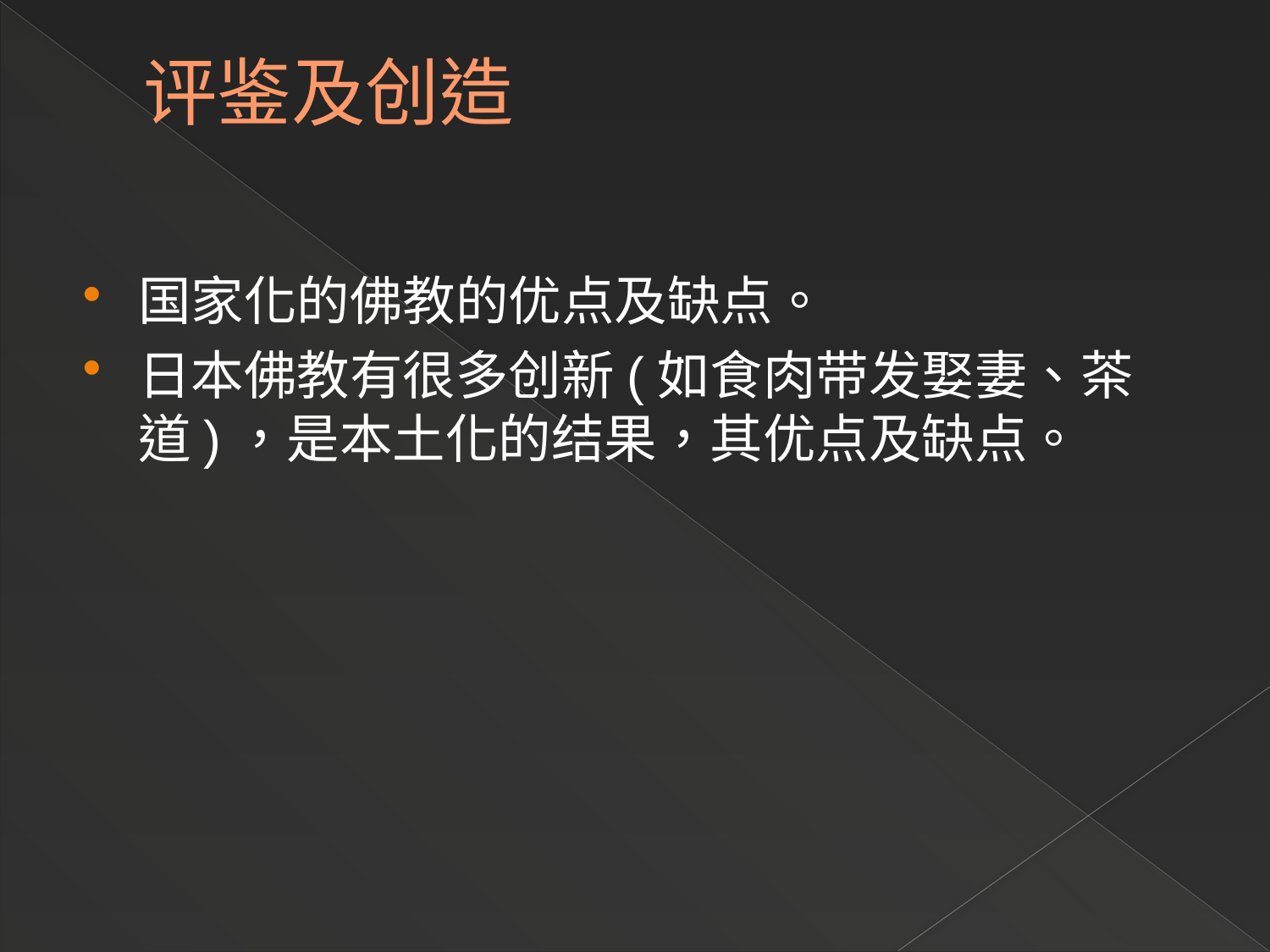

# 评鉴及创造
国家化的佛教的优点及缺点。
日本佛教有很多创新(如食肉带发娶妻、茶道)，是本土化的结果，其优点及缺点。